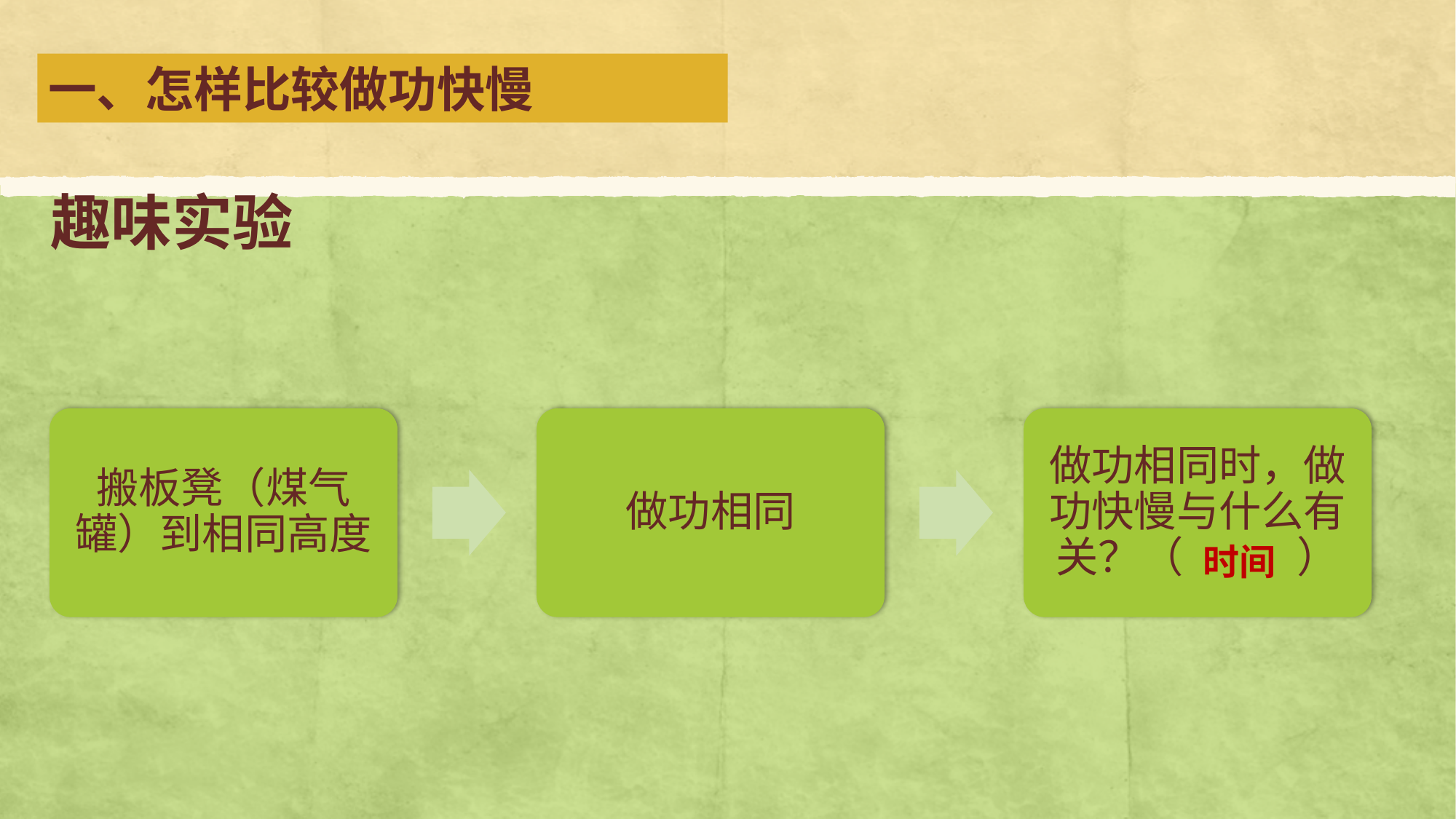

一、怎样比较做功快慢
# 趣味实验
搬板凳（煤气罐）到相同高度

做功相同

做功相同时，做功快慢与什么有关？（            ）
时间